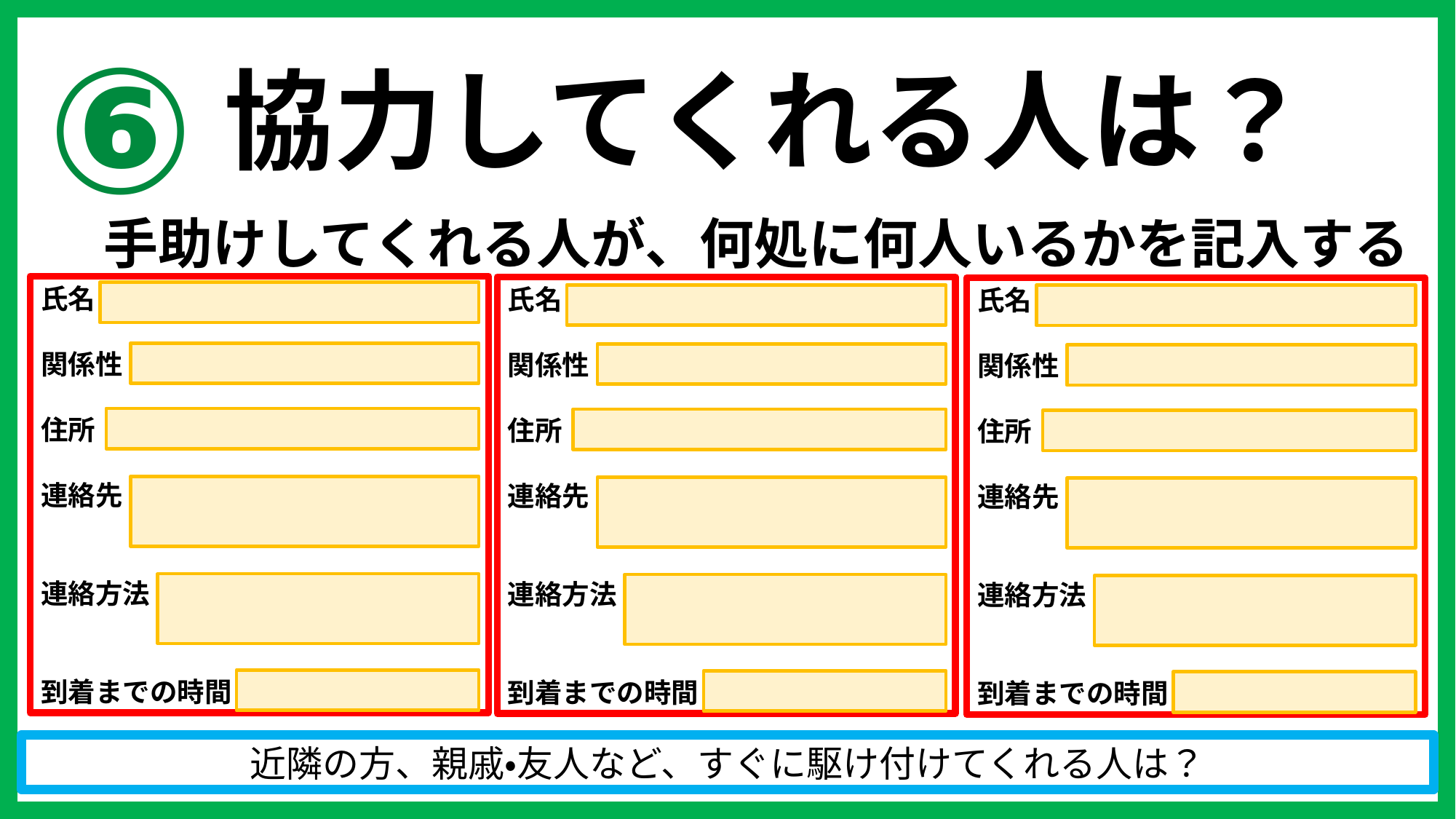

⑥
協力してくれる人は？
手助けしてくれる人が、何処に何人いるかを記入する
氏名

関係性

住所

連絡先

連絡方法

到着までの時間
氏名

関係性

住所

連絡先

連絡方法

到着までの時間
氏名

関係性

住所

連絡先

連絡方法

到着までの時間

近隣の方、親戚・友人など、すぐに駆け付けてくれる人は？